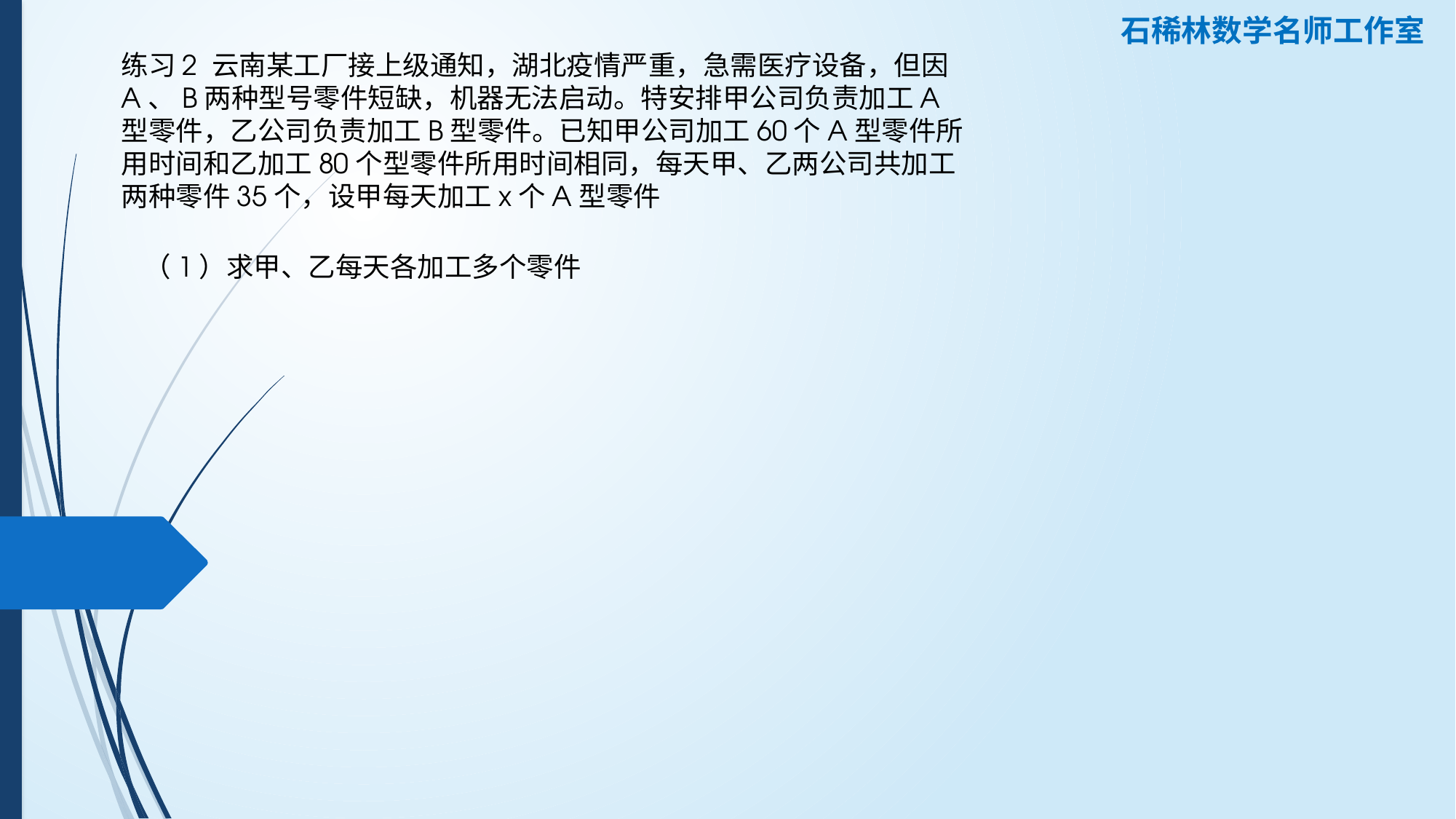

石稀林数学名师工作室
练习2 云南某工厂接上级通知，湖北疫情严重，急需医疗设备，但因A、B两种型号零件短缺，机器无法启动。特安排甲公司负责加工A型零件，乙公司负责加工B型零件。已知甲公司加工60个A型零件所用时间和乙加工80个型零件所用时间相同，每天甲、乙两公司共加工两种零件35个，设甲每天加工x个A型零件
（1）求甲、乙每天各加工多个零件